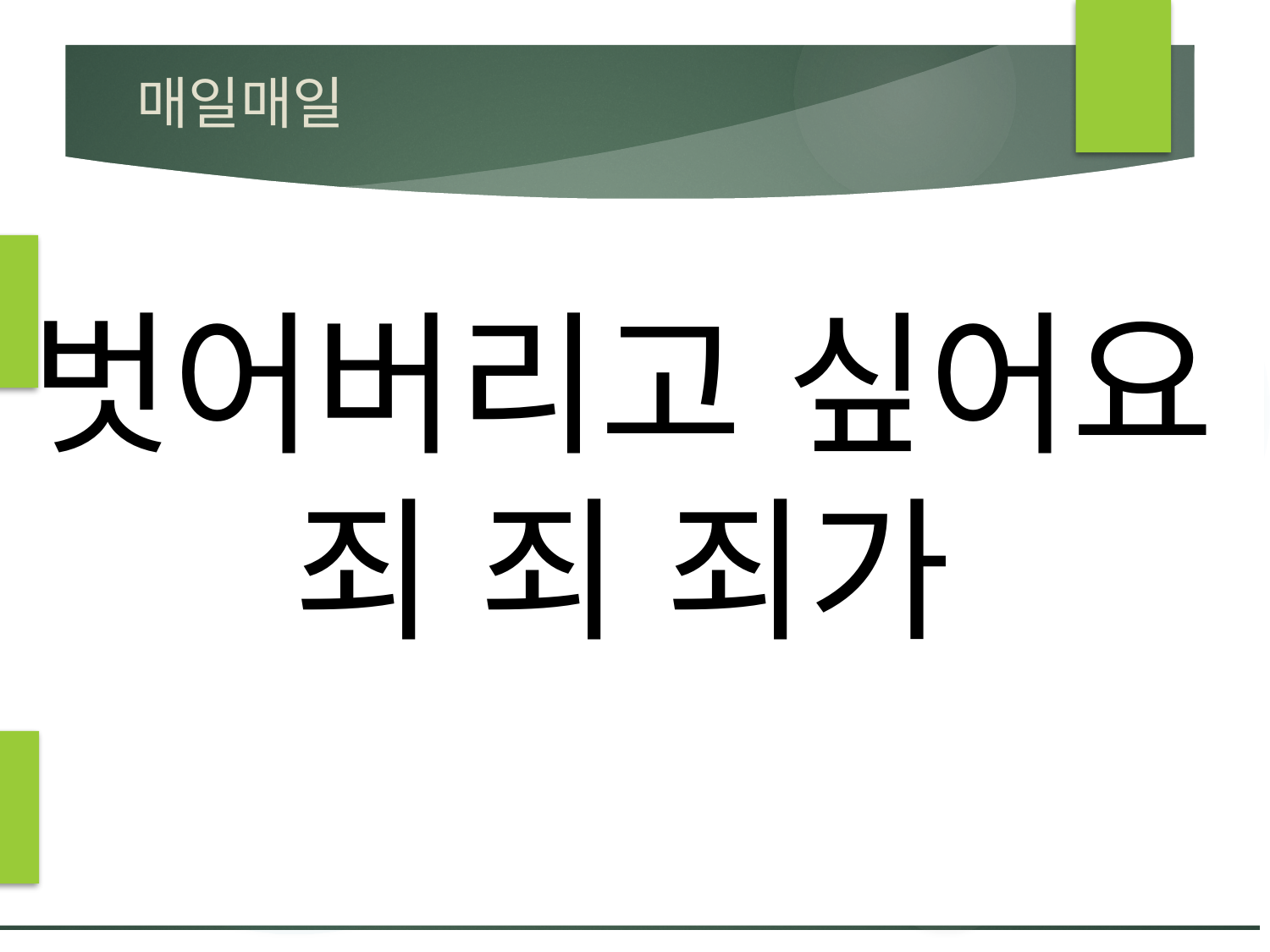

# 매일매일
벗어버리고 싶어요
죄 죄 죄가